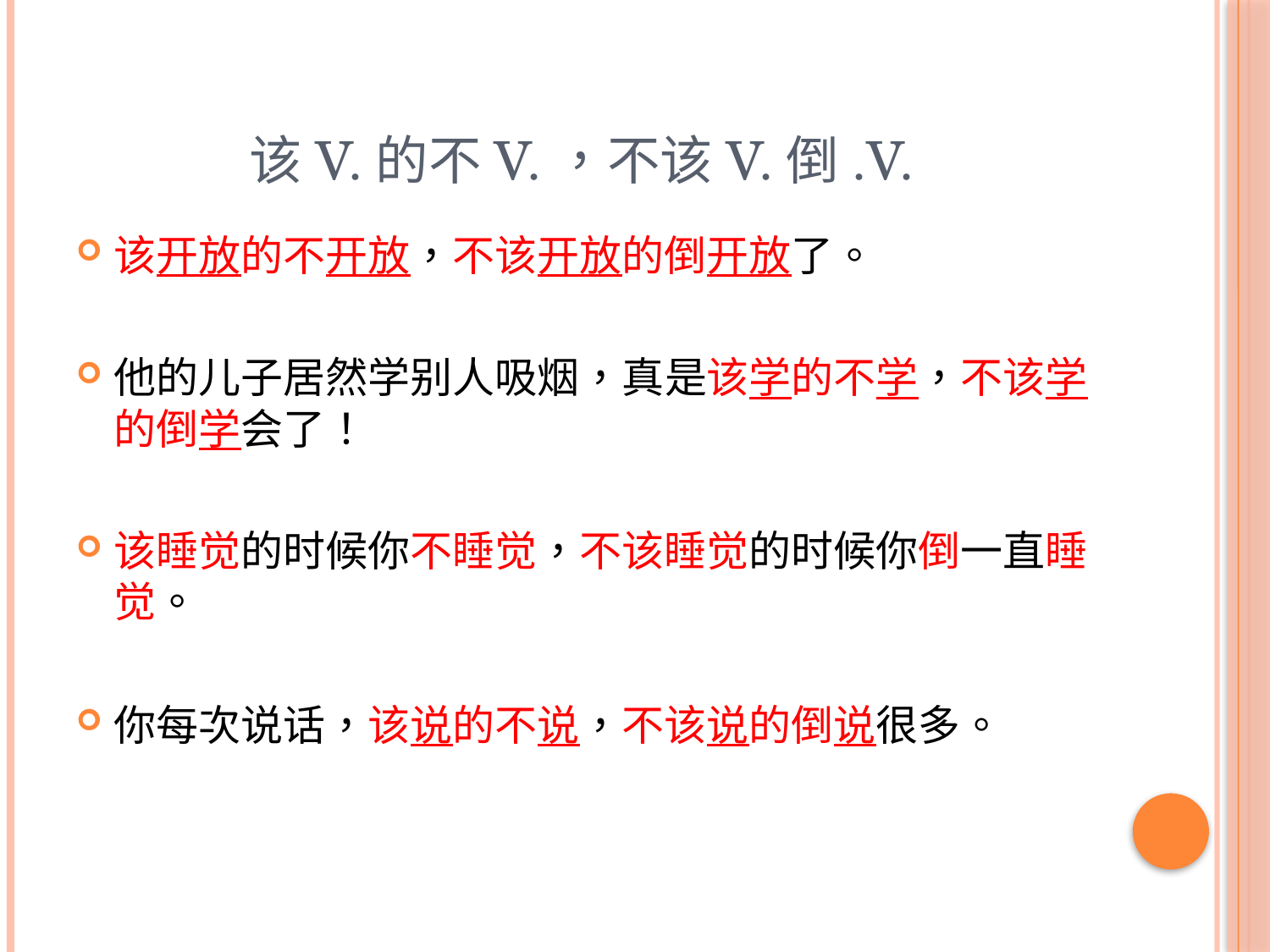

# 该v.的不v.，不该v.倒.v.
该开放的不开放，不该开放的倒开放了。

他的儿子居然学别人吸烟，真是该学的不学，不该学的倒学会了！

该睡觉的时候你不睡觉，不该睡觉的时候你倒一直睡觉。

你每次说话，该说的不说，不该说的倒说很多。